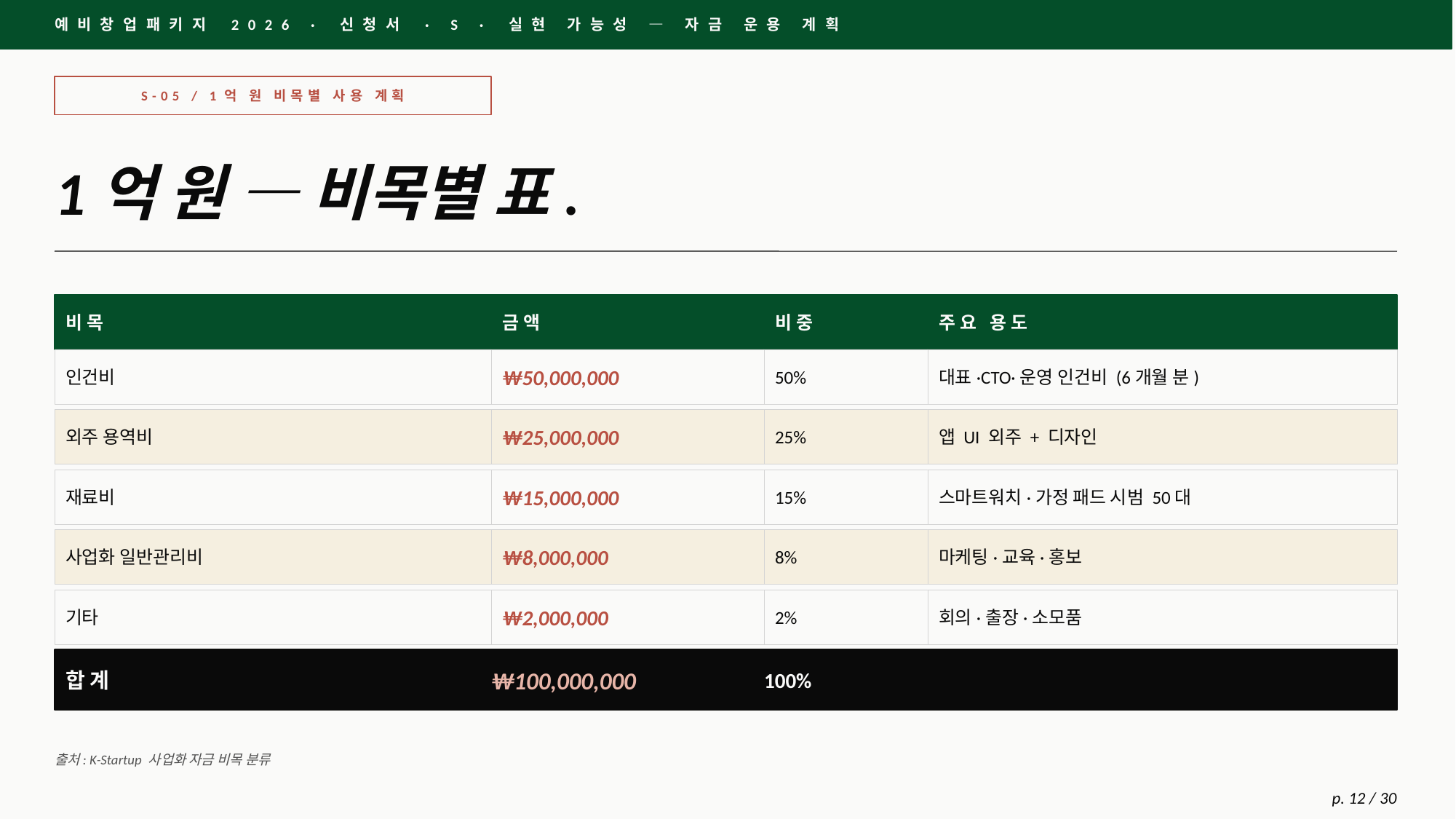

예비창업패키지 2026 · 신청서 · S · 실현 가능성 — 자금 운용 계획

S-05 / 1억 원 비목별 사용 계획
1억 원 — 비목별 표.

비목

금액

비중

주요 용도

인건비

₩50,000,000

50%

대표·CTO·운영 인건비 (6개월 분)

외주 용역비

₩25,000,000

25%

앱 UI 외주 + 디자인

재료비

₩15,000,000

15%

스마트워치·가정 패드 시범 50대

사업화 일반관리비

₩8,000,000

8%

마케팅·교육·홍보

기타

₩2,000,000

2%

회의·출장·소모품

합계
₩100,000,000
100%
출처: K-Startup 사업화 자금 비목 분류
p. 12 / 30